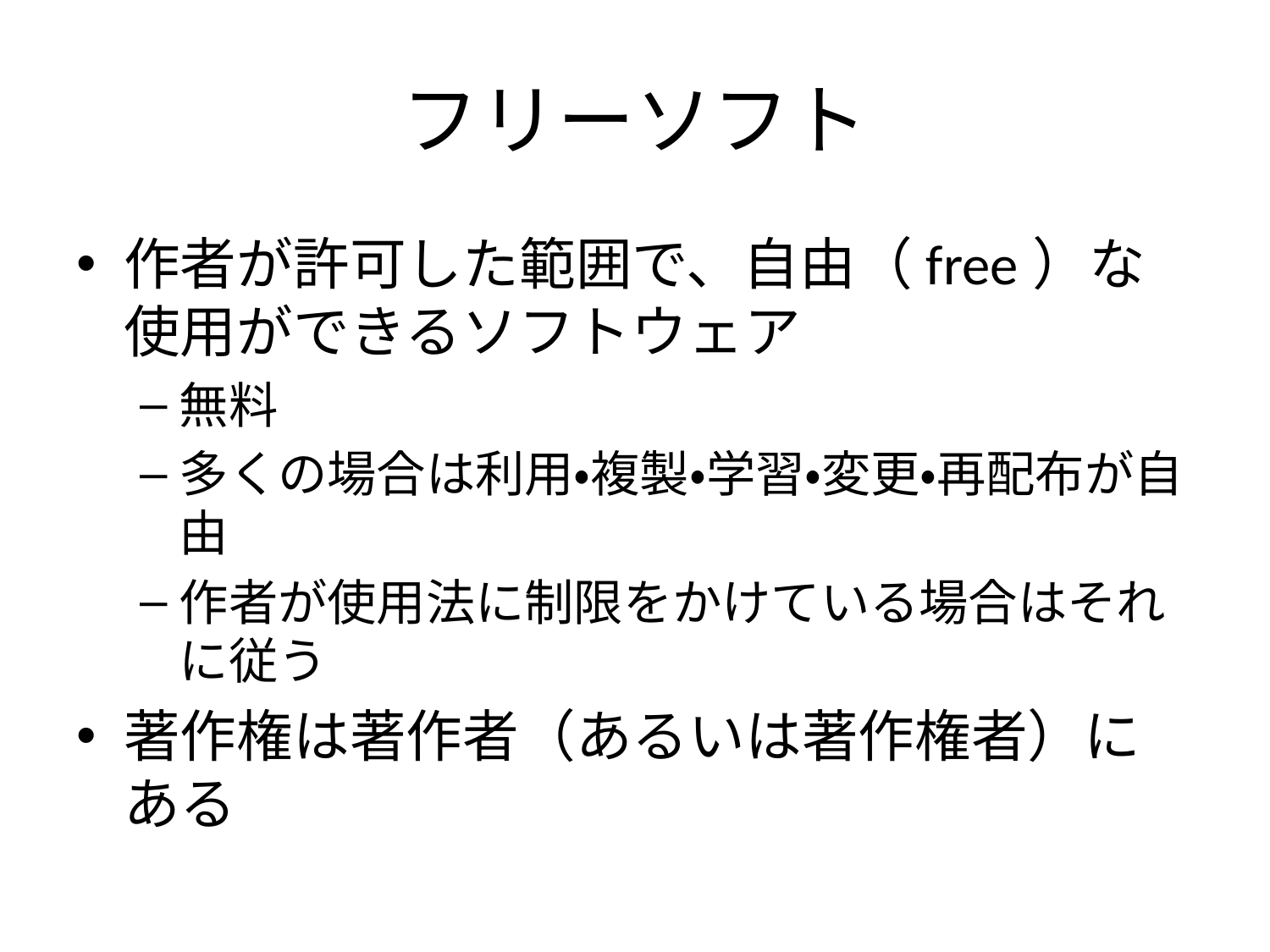

# フリーソフト
作者が許可した範囲で、自由（free）な使用ができるソフトウェア
無料
多くの場合は利用・複製・学習・変更・再配布が自由
作者が使用法に制限をかけている場合はそれに従う
著作権は著作者（あるいは著作権者）にある